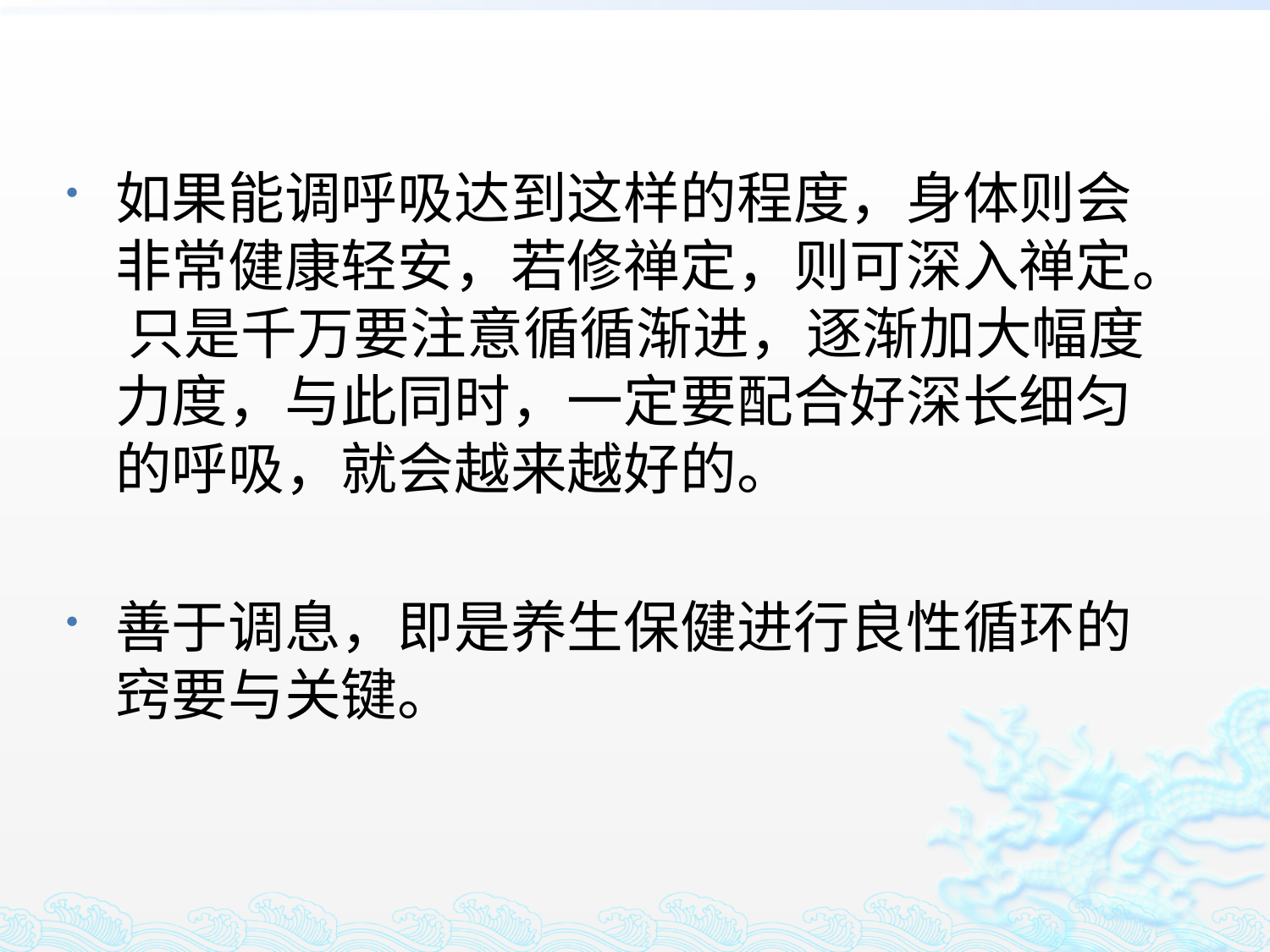

如果能调呼吸达到这样的程度，身体则会非常健康轻安，若修禅定，则可深入禅定。 只是千万要注意循循渐进，逐渐加大幅度力度，与此同时，一定要配合好深长细匀的呼吸，就会越来越好的。

善于调息，即是养生保健进行良性循环的窍要与关键。